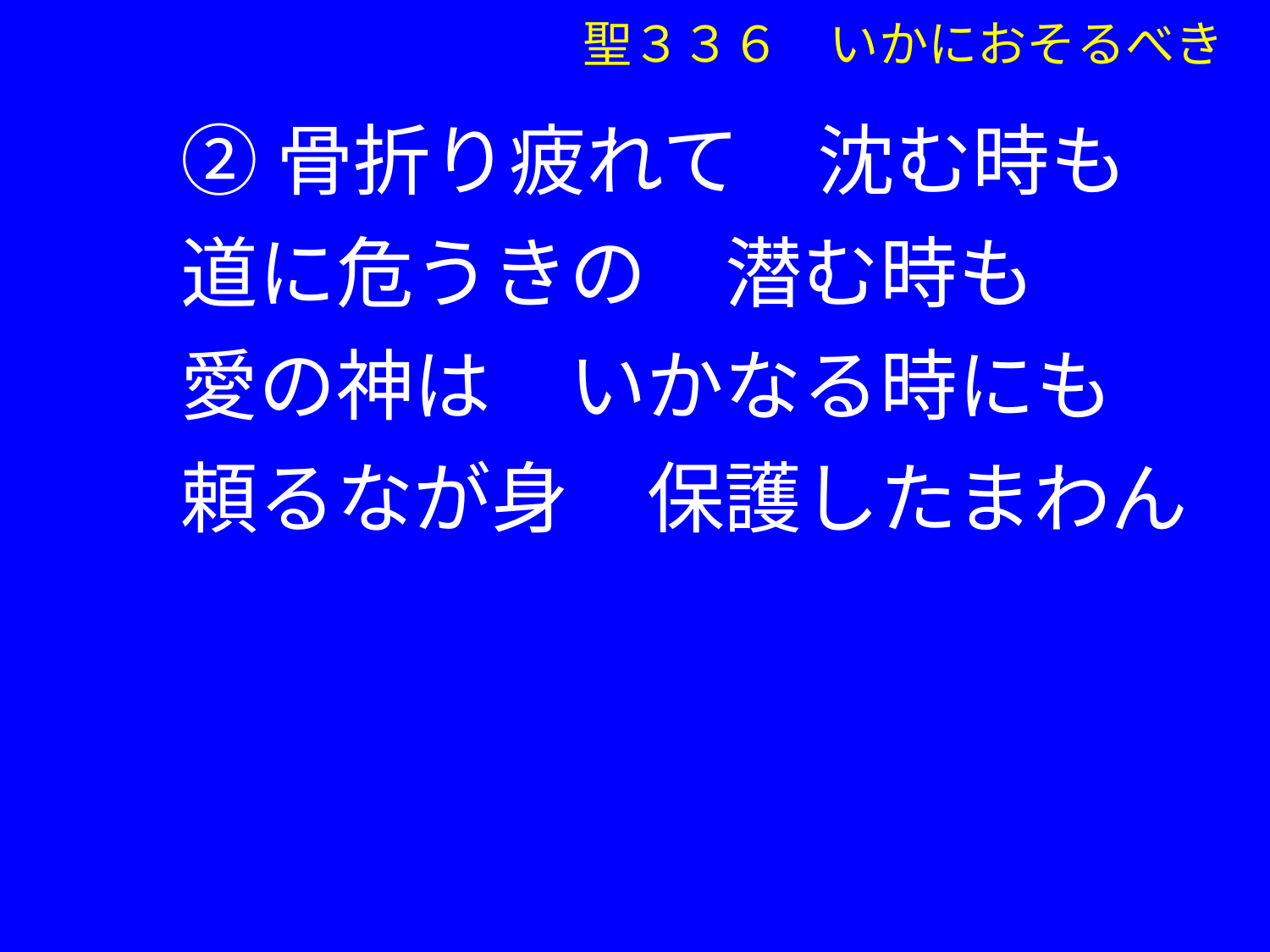

② 骨折り疲れて　沈む時も
　道に危うきの　潜む時も
　愛の神は　いかなる時にも
　頼るなが身　保護したまわん

聖３３６　いかにおそるべき